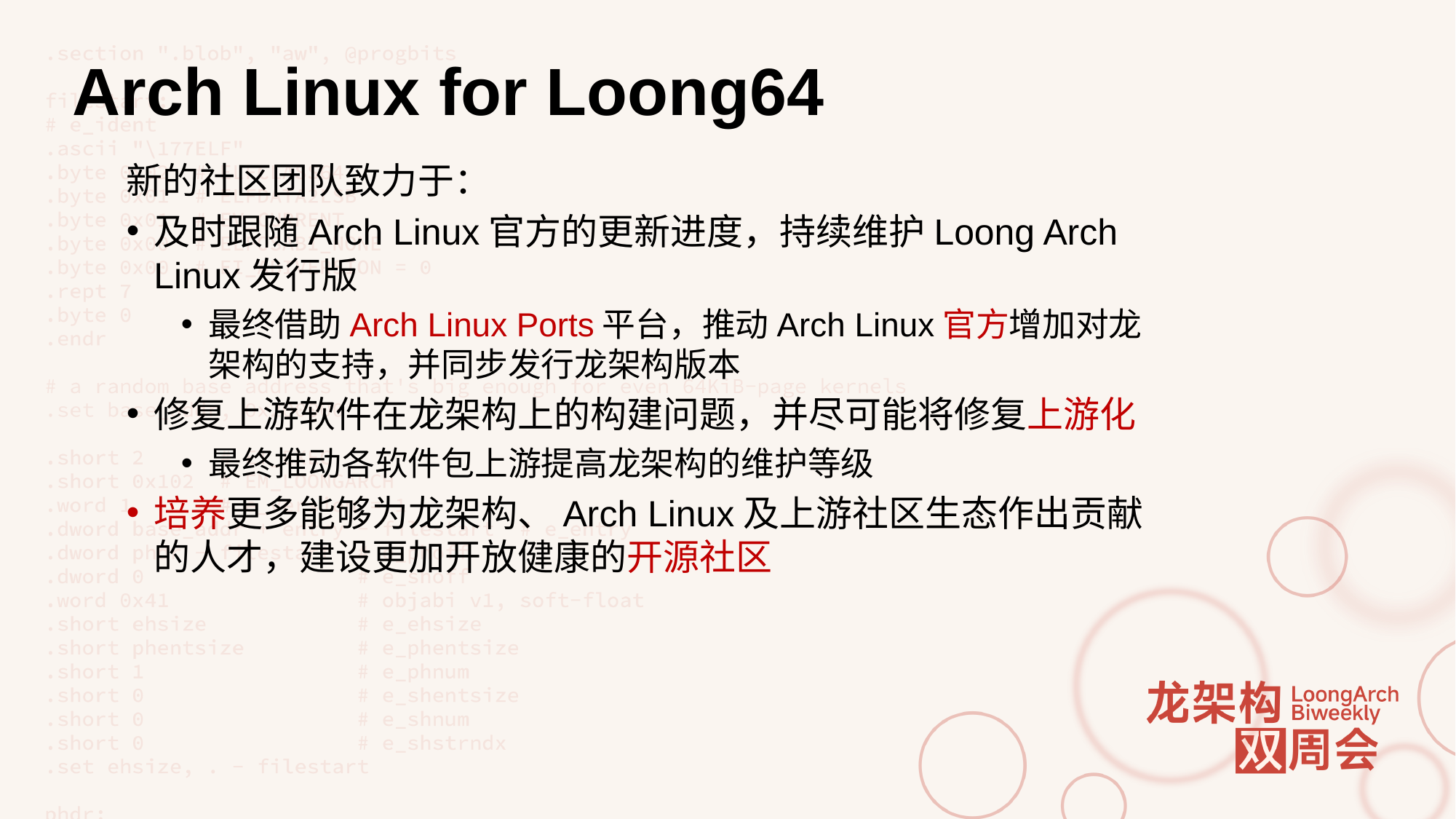

# Arch Linux for Loong64
新的社区团队致力于：
及时跟随Arch Linux官方的更新进度，持续维护Loong Arch Linux发行版
最终借助Arch Linux Ports平台，推动Arch Linux官方增加对龙架构的支持，并同步发行龙架构版本
修复上游软件在龙架构上的构建问题，并尽可能将修复上游化
最终推动各软件包上游提高龙架构的维护等级
培养更多能够为龙架构、Arch Linux及上游社区生态作出贡献的人才，建设更加开放健康的开源社区